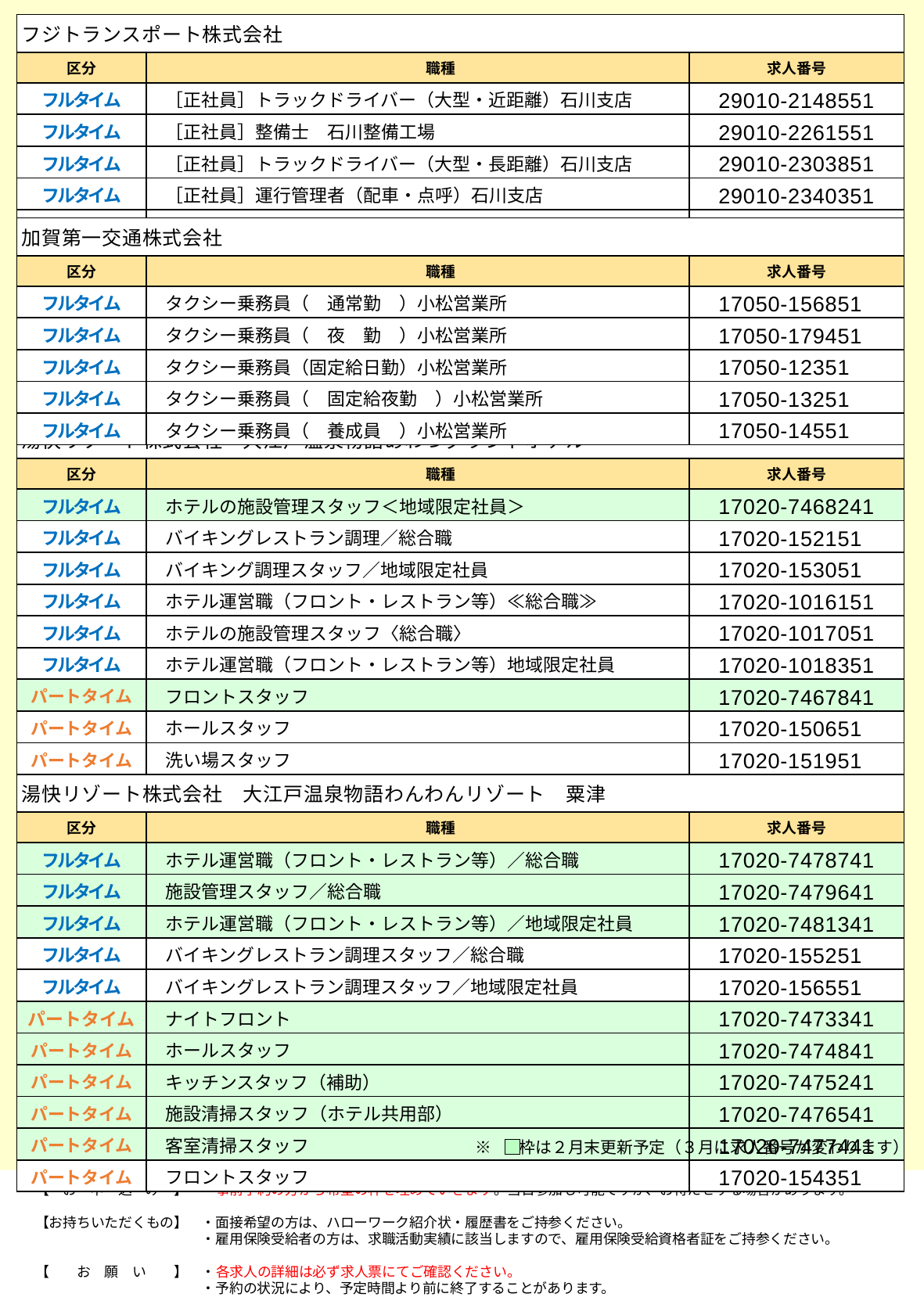

| フジトランスポート株式会社 |  |  |
| --- | --- | --- |
| 区分 | 職種 | 求人番号 |
| フルタイム | ［正社員］トラックドライバー（大型・近距離）石川支店 | 29010-2148551 |
| フルタイム | ［正社員］整備士　石川整備工場 | 29010-2261551 |
| フルタイム | ［正社員］トラックドライバー（大型・長距離）石川支店 | 29010-2303851 |
| フルタイム | ［正社員］運行管理者（配車・点呼）石川支店 | 29010-2340351 |
| フルタイム | ［正社員］トラックドライバー（大型・中距離）石川支店 | 29010-2367351 |
| 加賀第一交通株式会社 |  |  |
| --- | --- | --- |
| 区分 | 職種 | 求人番号 |
| フルタイム | タクシー乗務員（　通常勤　）小松営業所 | 17050-156851 |
| フルタイム | タクシー乗務員（　夜　勤　）小松営業所 | 17050-179451 |
| フルタイム | タクシー乗務員（固定給日勤）小松営業所 | 17050-12351 |
| フルタイム | タクシー乗務員（　固定給夜勤　）小松営業所 | 17050-13251 |
| フルタイム | タクシー乗務員（　養成員　）小松営業所 | 17050-14551 |
| 湯快リゾート株式会社　大江戸温泉物語あわづグランドホテル |  |  |
| --- | --- | --- |
| 区分 | 職種 | 求人番号 |
| フルタイム | ホテルの施設管理スタッフ＜地域限定社員＞ | 17020-7468241 |
| フルタイム | バイキングレストラン調理／総合職 | 17020-152151 |
| フルタイム | バイキング調理スタッフ／地域限定社員 | 17020-153051 |
| フルタイム | ホテル運営職（フロント・レストラン等）≪総合職≫ | 17020-1016151 |
| フルタイム | ホテルの施設管理スタッフ〈総合職〉 | 17020-1017051 |
| フルタイム | ホテル運営職（フロント・レストラン等）地域限定社員 | 17020-1018351 |
| パートタイム | フロントスタッフ | 17020-7467841 |
| パートタイム | ホールスタッフ | 17020-150651 |
| パートタイム | 洗い場スタッフ | 17020-151951 |
| パートタイム | キッチンスタッフ（補助） | 17020-1015951 |
| パートタイム | 送迎ドライバー | 17020-1019251 |
| 湯快リゾート株式会社　大江戸温泉物語わんわんリゾート　粟津 |  |  |
| --- | --- | --- |
| 区分 | 職種 | 求人番号 |
| フルタイム | ホテル運営職（フロント・レストラン等）／総合職 | 17020-7478741 |
| フルタイム | 施設管理スタッフ／総合職 | 17020-7479641 |
| フルタイム | ホテル運営職（フロント・レストラン等）／地域限定社員 | 17020-7481341 |
| フルタイム | バイキングレストラン調理スタッフ／総合職 | 17020-155251 |
| フルタイム | バイキングレストラン調理スタッフ／地域限定社員 | 17020-156551 |
| パートタイム | ナイトフロント | 17020-7473341 |
| パートタイム | ホールスタッフ | 17020-7474841 |
| パートタイム | キッチンスタッフ（補助） | 17020-7475241 |
| パートタイム | 施設清掃スタッフ（ホテル共用部） | 17020-7476541 |
| パートタイム | 客室清掃スタッフ | 17020-7477441 |
| パートタイム | フロントスタッフ | 17020-154351 |
※ 　 枠は２月末更新予定（３月に求人番号が変わります）

【　お　申　込　み　】　・事前予約の方から希望の枠を埋めていきます。当日参加も可能ですが、お待たせする場合があります。

【お持ちいただくもの】　・面接希望の方は、ハローワーク紹介状・履歴書をご持参ください。
　　　　　　　　　　　　・雇用保険受給者の方は、求職活動実績に該当しますので、雇用保険受給資格者証をご持参ください。

【　　お　願　い　　】　・各求人の詳細は必ず求人票にてご確認ください。
　　　　　　　　　　　　・予約の状況により、予定時間より前に終了することがあります。